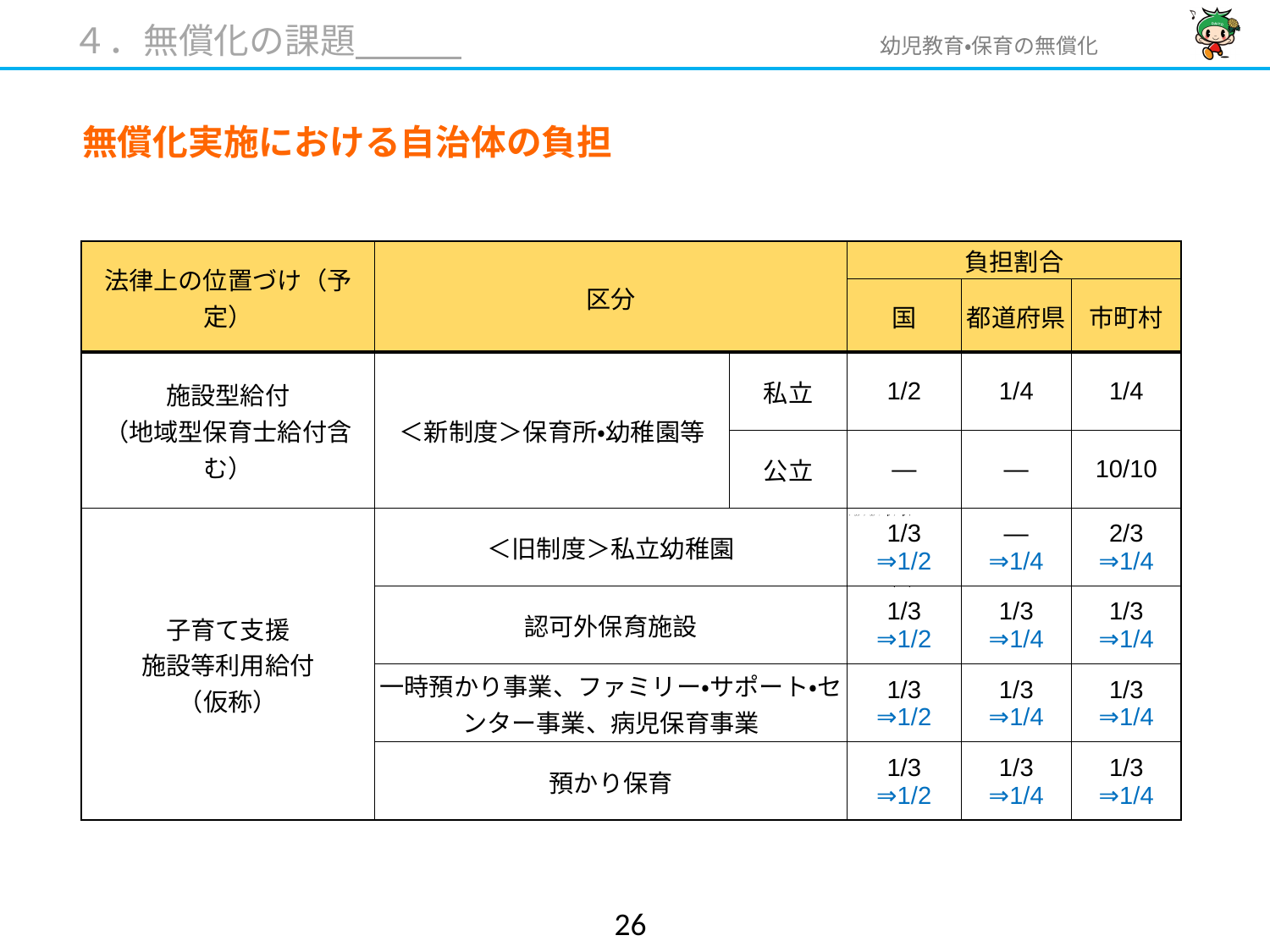

４．無償化の課題

# 無償化実施における自治体の負担

| 法律上の位置づけ（予定） | 区分 |  | 負担割合 |  |  |
| --- | --- | --- | --- | --- | --- |
|  |  |  | 国 | 都道府県 | 市町村 |
| 施設型給付 （地域型保育士給付含む） | ＜新制度＞保育所・幼稚園等 | 私立 | 1/2 | 1/4 | 1/4 |
|  |  | 公立 | ― | ― | 10/10 |
| 子育て支援 施設等利用給付 （仮称） | ＜旧制度＞私立幼稚園 |  | 1/3 ⇒1/2 | ― ⇒1/4 | 2/3 ⇒1/4 |
|  | 認可外保育施設 |  | 1/3 ⇒1/2 | 1/3 ⇒1/4 | 1/3 ⇒1/4 |
|  | 一時預かり事業、ファミリー・サポート・センター事業、病児保育事業 |  | 1/3 ⇒1/2 | 1/3 ⇒1/4 | 1/3 ⇒1/4 |
|  | 預かり保育 |  | 1/3 ⇒1/2 | 1/3 ⇒1/4 | 1/3 ⇒1/4 |

26